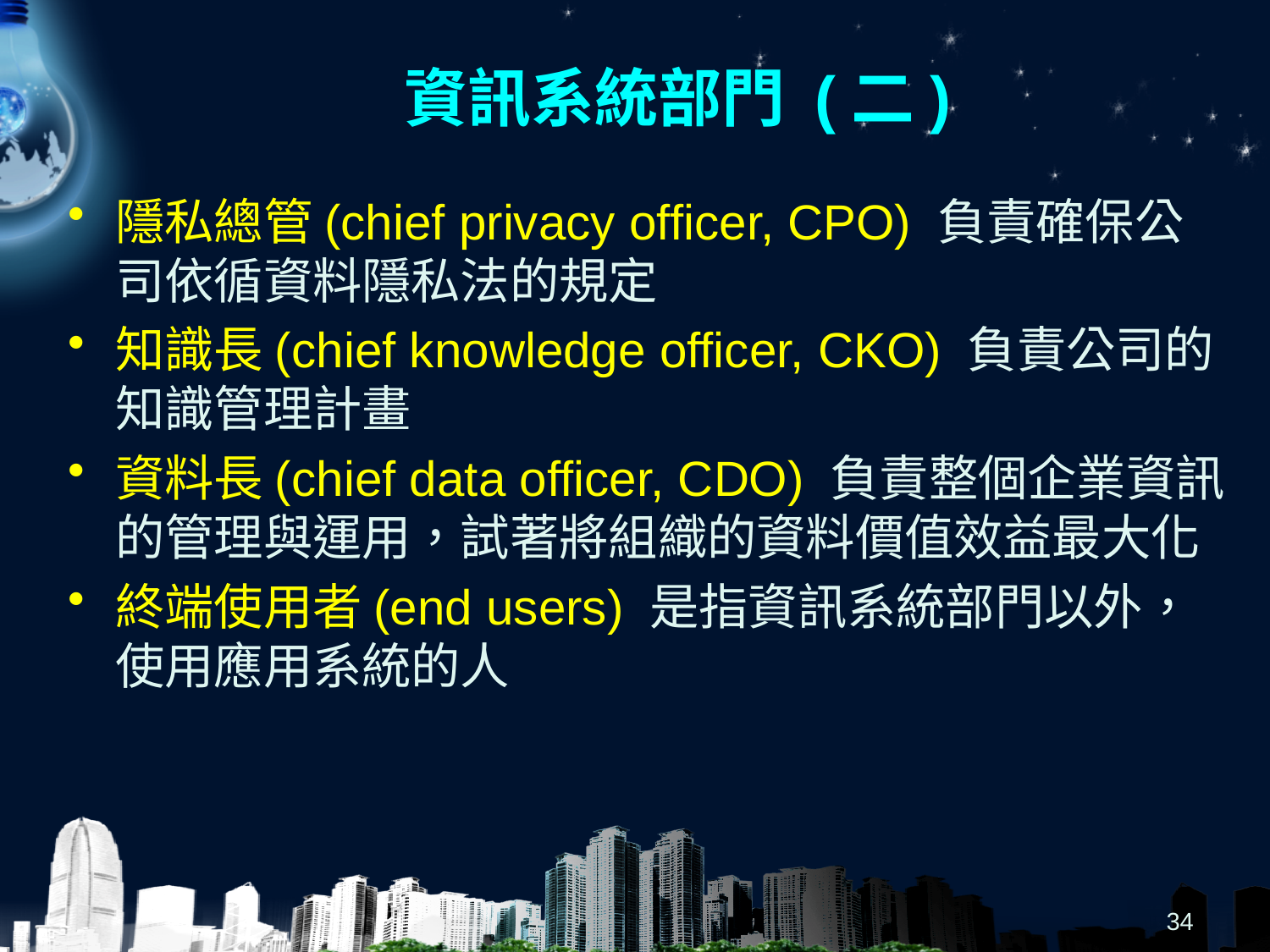

# 資訊系統部門 (二)
隱私總管(chief privacy officer, CPO) 負責確保公司依循資料隱私法的規定
知識長(chief knowledge officer, CKO) 負責公司的知識管理計畫
資料長(chief data officer, CDO) 負責整個企業資訊的管理與運用，試著將組織的資料價值效益最大化
終端使用者(end users) 是指資訊系統部門以外，使用應用系統的人
34